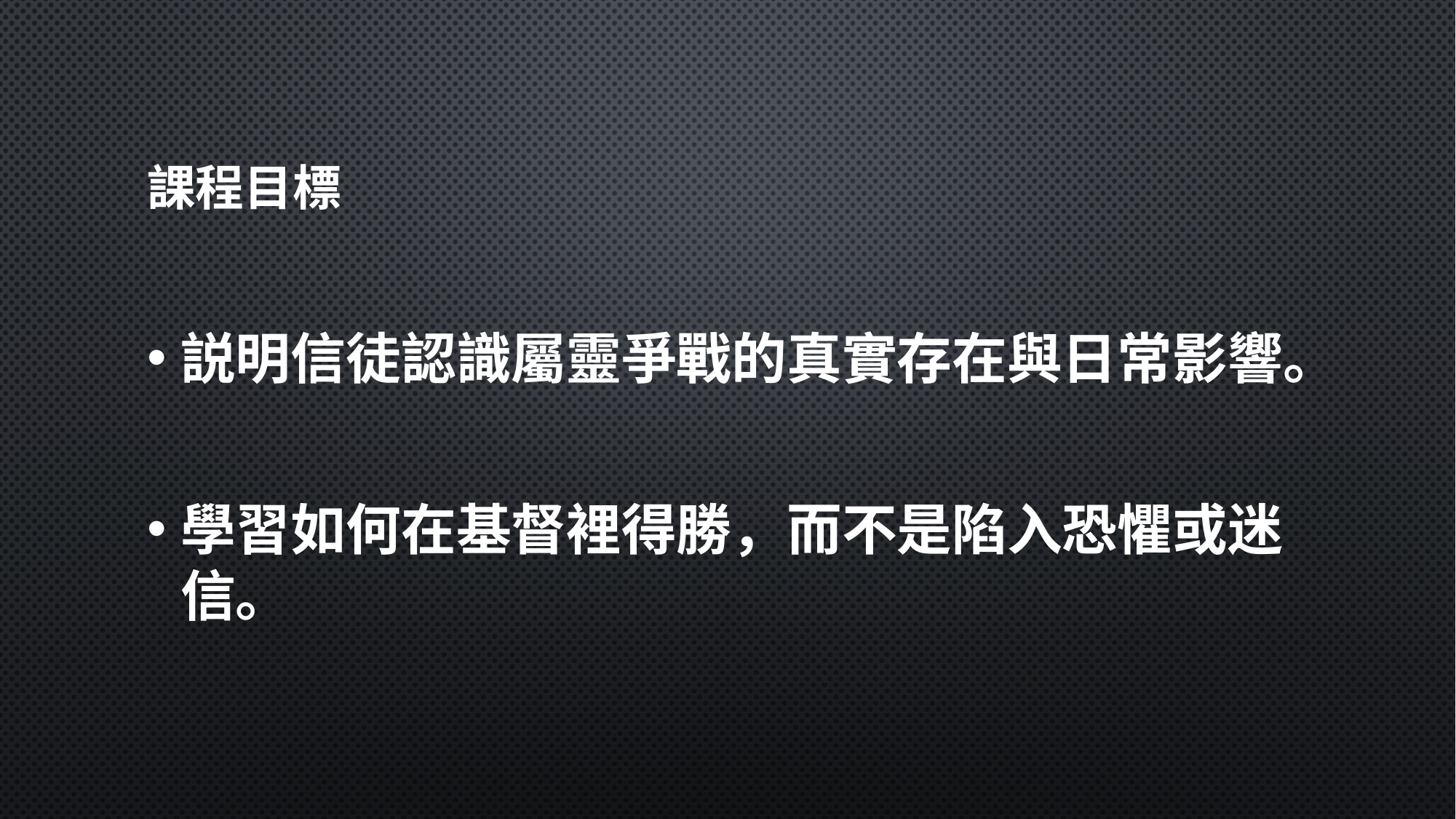

# 課程目標
説明信徒認識屬靈爭戰的真實存在與日常影響。

學習如何在基督裡得勝，而不是陷入恐懼或迷信。